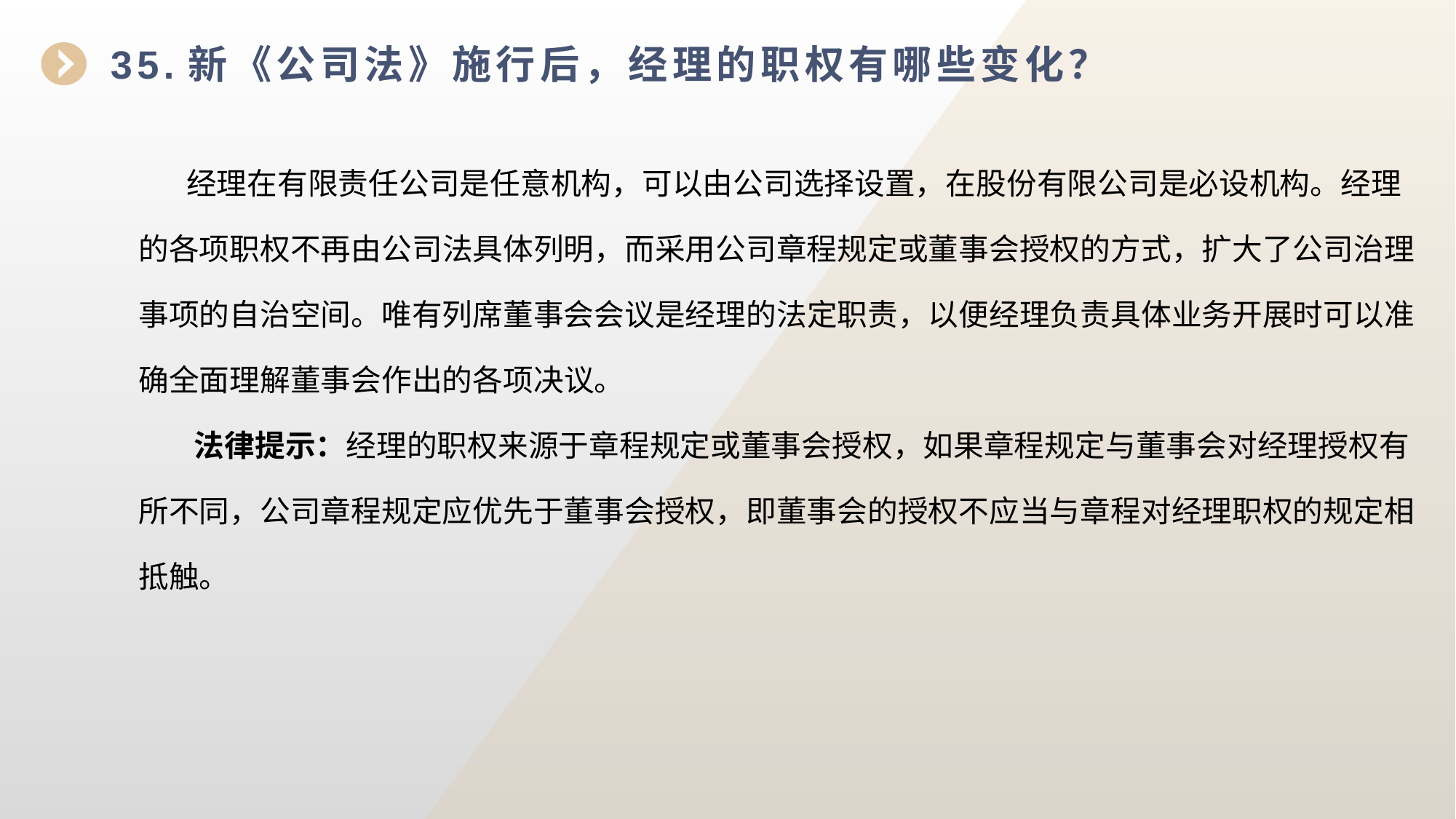

35.新《公司法》施行后，经理的职权有哪些变化？

      经理在有限责任公司是任意机构，可以由公司选择设置，在股份有限公司是必设机构。经理的各项职权不再由公司法具体列明，而采用公司章程规定或董事会授权的方式，扩大了公司治理事项的自治空间。唯有列席董事会会议是经理的法定职责，以便经理负责具体业务开展时可以准确全面理解董事会作出的各项决议。
       法律提示：经理的职权来源于章程规定或董事会授权，如果章程规定与董事会对经理授权有所不同，公司章程规定应优先于董事会授权，即董事会的授权不应当与章程对经理职权的规定相抵触。